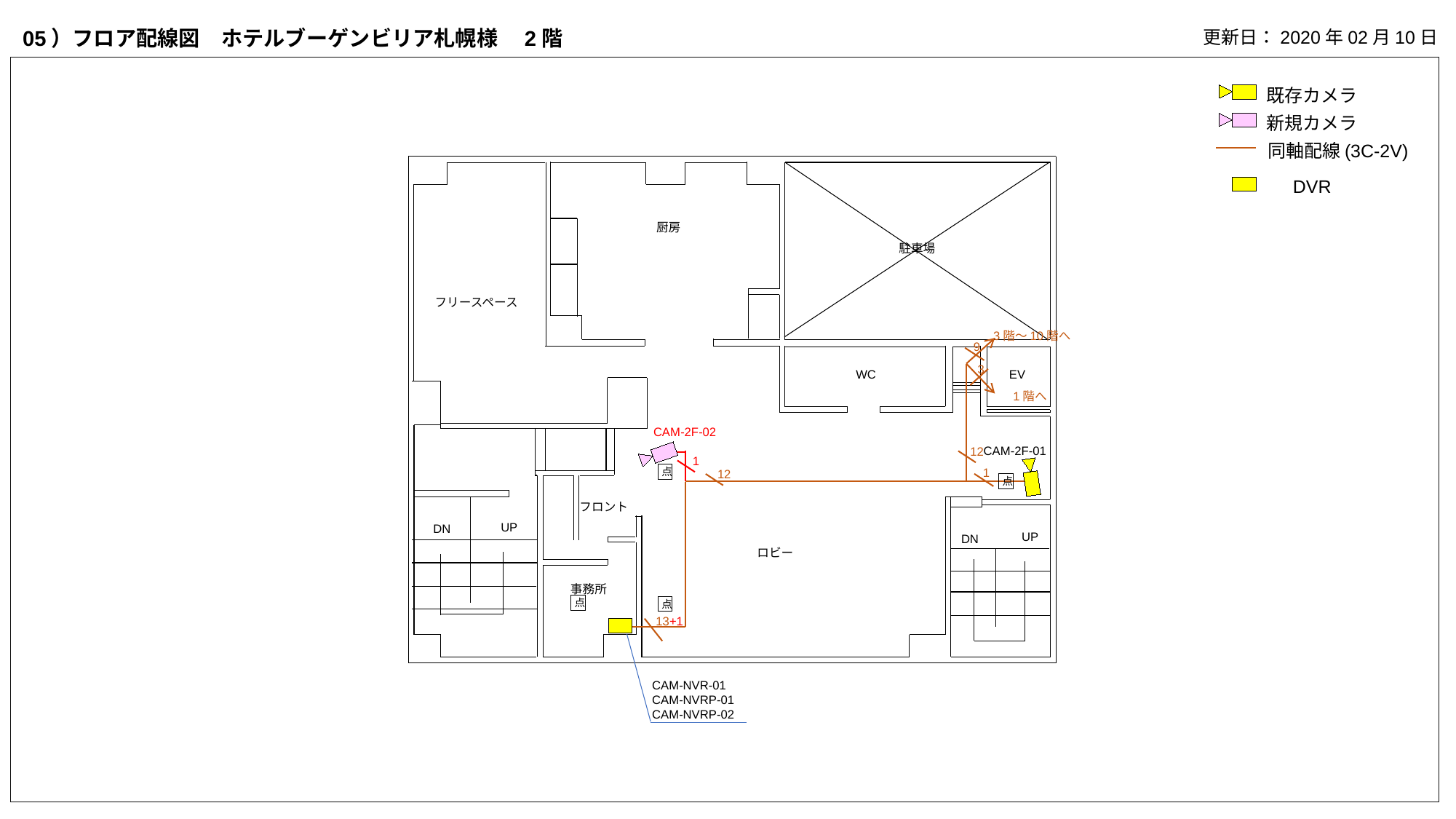

更新日：2020年02月10日
05）フロア配線図　ホテルブーゲンビリア札幌様　2階

既存カメラ

新規カメラ

同軸配線(3C-2V)
厨房
駐車場
フリースペース
EV
WC

点

点
フロント
UP
DN
UP
DN
ロビー
事務所
点
DVR

3階～10階へ
9
3
1階へ
CAM-2F-02
12
CAM-2F-01
1
1
12
点
13+1

CAM-NVR-01
CAM-NVRP-01
CAM-NVRP-02